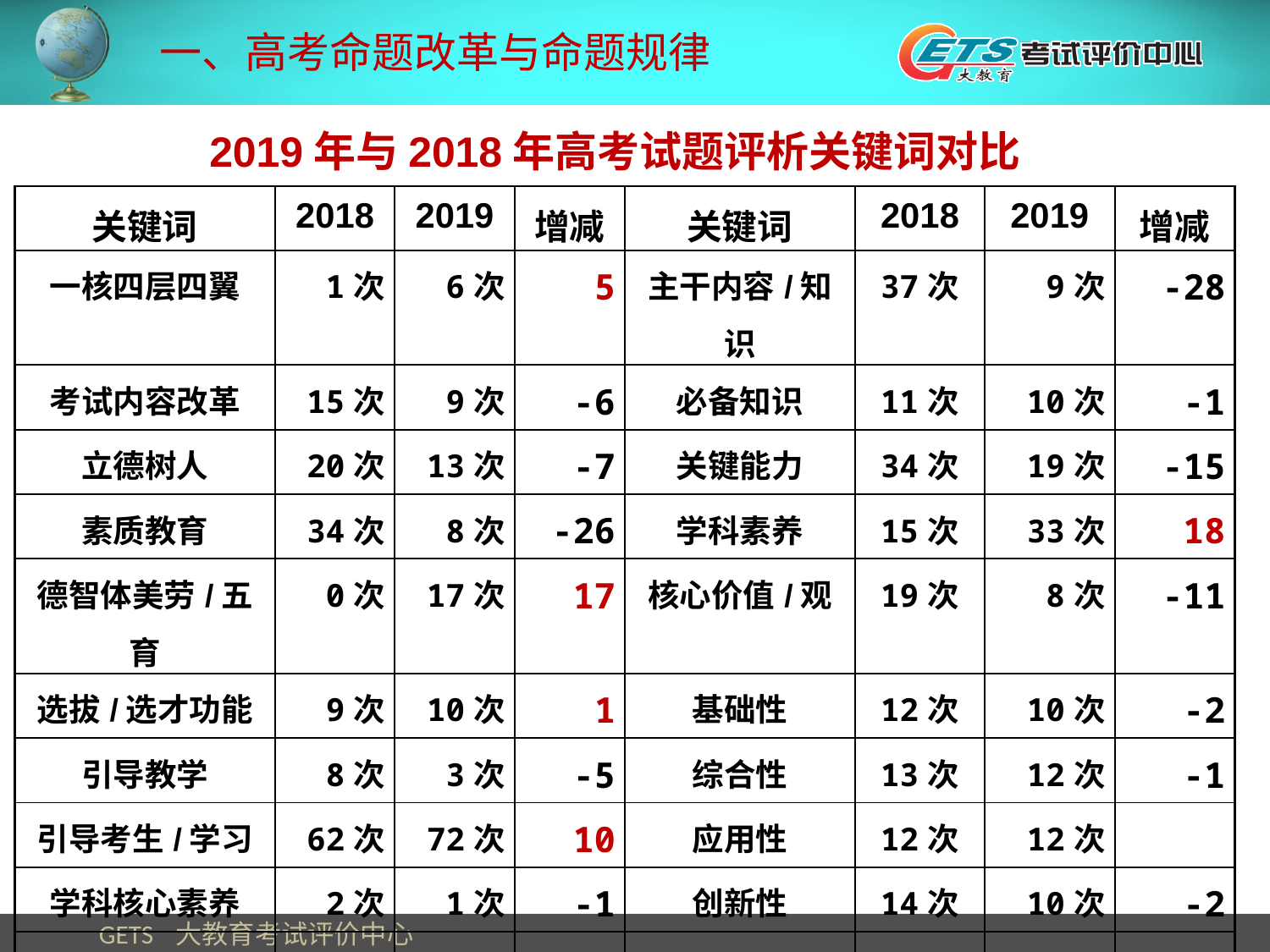

一、高考命题改革与命题规律
2019年与2018年高考试题评析关键词对比
| 关键词 | 2018 | 2019 | 增减 | 关键词 | 2018 | 2019 | 增减 |
| --- | --- | --- | --- | --- | --- | --- | --- |
| 一核四层四翼 | 1次 | 6次 | 5 | 主干内容/知识 | 37次 | 9次 | -28 |
| 考试内容改革 | 15次 | 9次 | -6 | 必备知识 | 11次 | 10次 | -1 |
| 立德树人 | 20次 | 13次 | -7 | 关键能力 | 34次 | 19次 | -15 |
| 素质教育 | 34次 | 8次 | -26 | 学科素养 | 15次 | 33次 | 18 |
| 德智体美劳/五育 | 0次 | 17次 | 17 | 核心价值/观 | 19次 | 8次 | -11 |
| 选拔/选才功能 | 9次 | 10次 | 1 | 基础性 | 12次 | 10次 | -2 |
| 引导教学 | 8次 | 3次 | -5 | 综合性 | 13次 | 12次 | -1 |
| 引导考生/学习 | 62次 | 72次 | 10 | 应用性 | 12次 | 12次 |  |
| 学科核心素养 | 2次 | 1次 | -1 | 创新性 | 14次 | 10次 | -2 |
| 基础知识/概念 | 17次 | 5次 | -12 | 文章总字数 | 25179 | 23397 | -1782 |